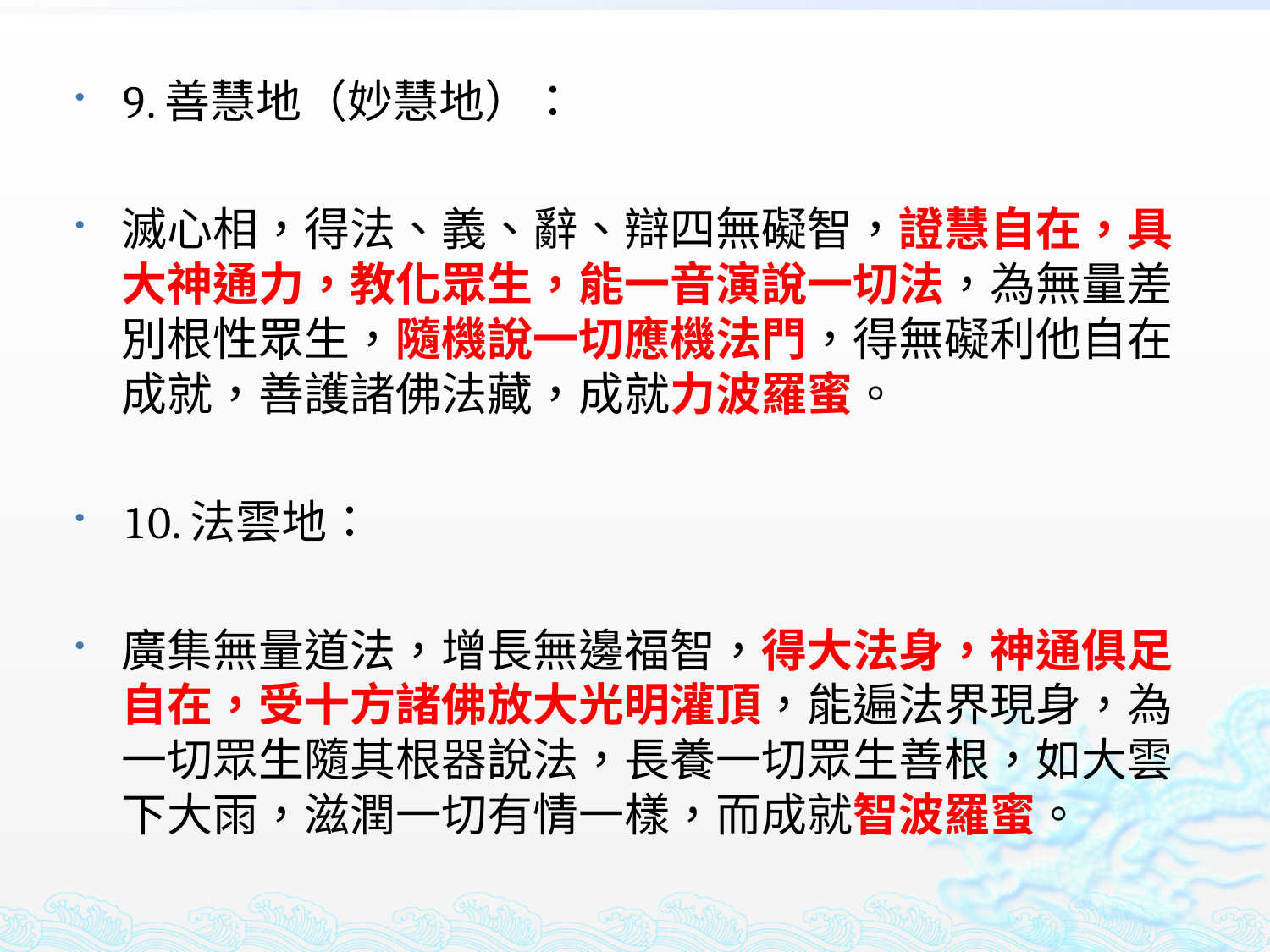

9.善慧地（妙慧地）：

滅心相，得法、義、辭、辯四無礙智，證慧自在，具大神通力，教化眾生，能一音演說一切法，為無量差別根性眾生，隨機說一切應機法門，得無礙利他自在成就，善護諸佛法藏，成就力波羅蜜。

10.法雲地：

廣集無量道法，增長無邊福智，得大法身，神通俱足自在，受十方諸佛放大光明灌頂，能遍法界現身，為一切眾生隨其根器說法，長養一切眾生善根，如大雲下大雨，滋潤一切有情一樣，而成就智波羅蜜。